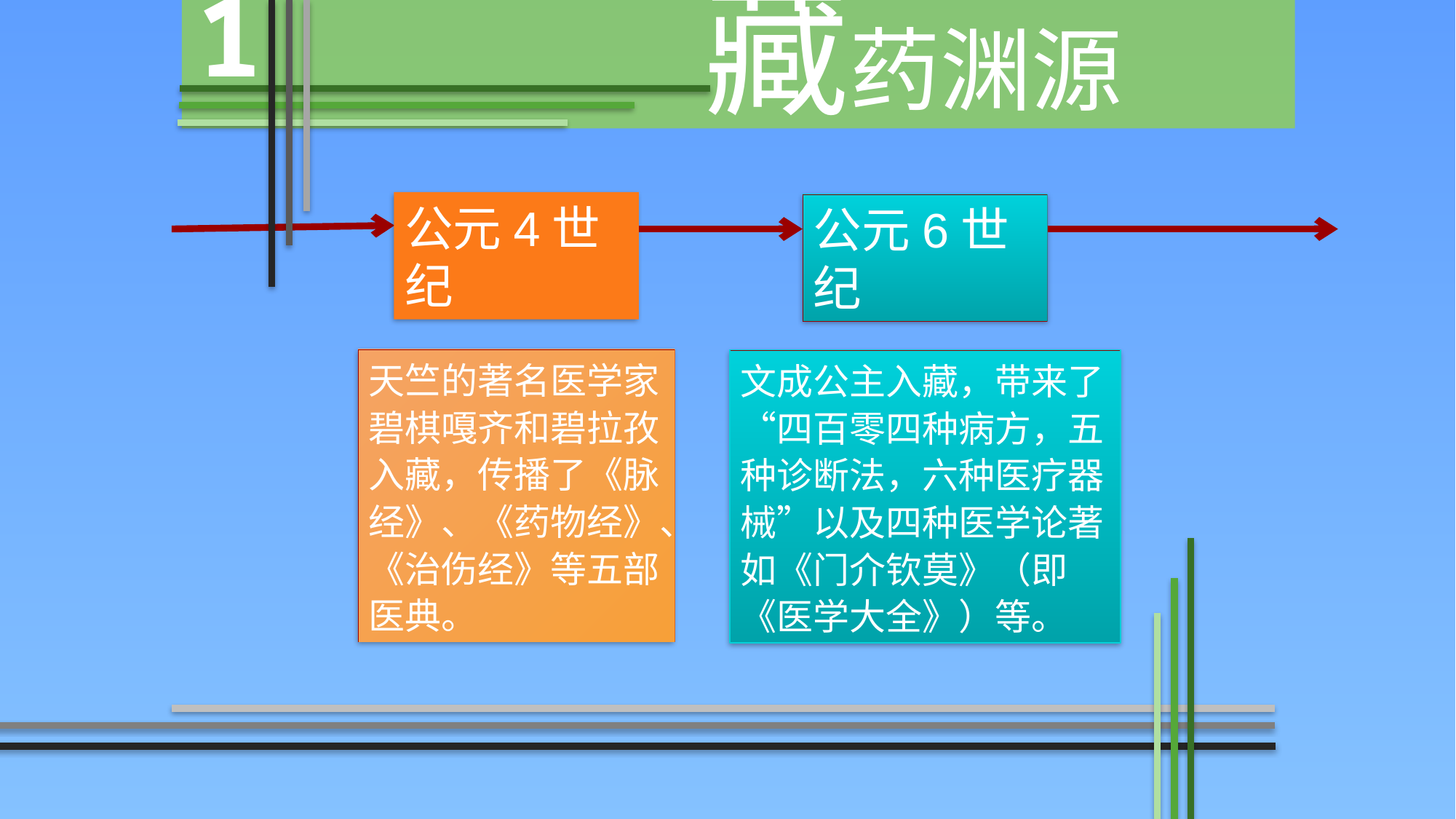

藏药渊源
1
公元4世纪
公元6世纪
天竺的著名医学家碧棋嘎齐和碧拉孜入藏，传播了《脉经》、《药物经》、《治伤经》等五部医典。
文成公主入藏，带来了“四百零四种病方，五种诊断法，六种医疗器械”以及四种医学论著如《门介钦莫》（即《医学大全》）等。